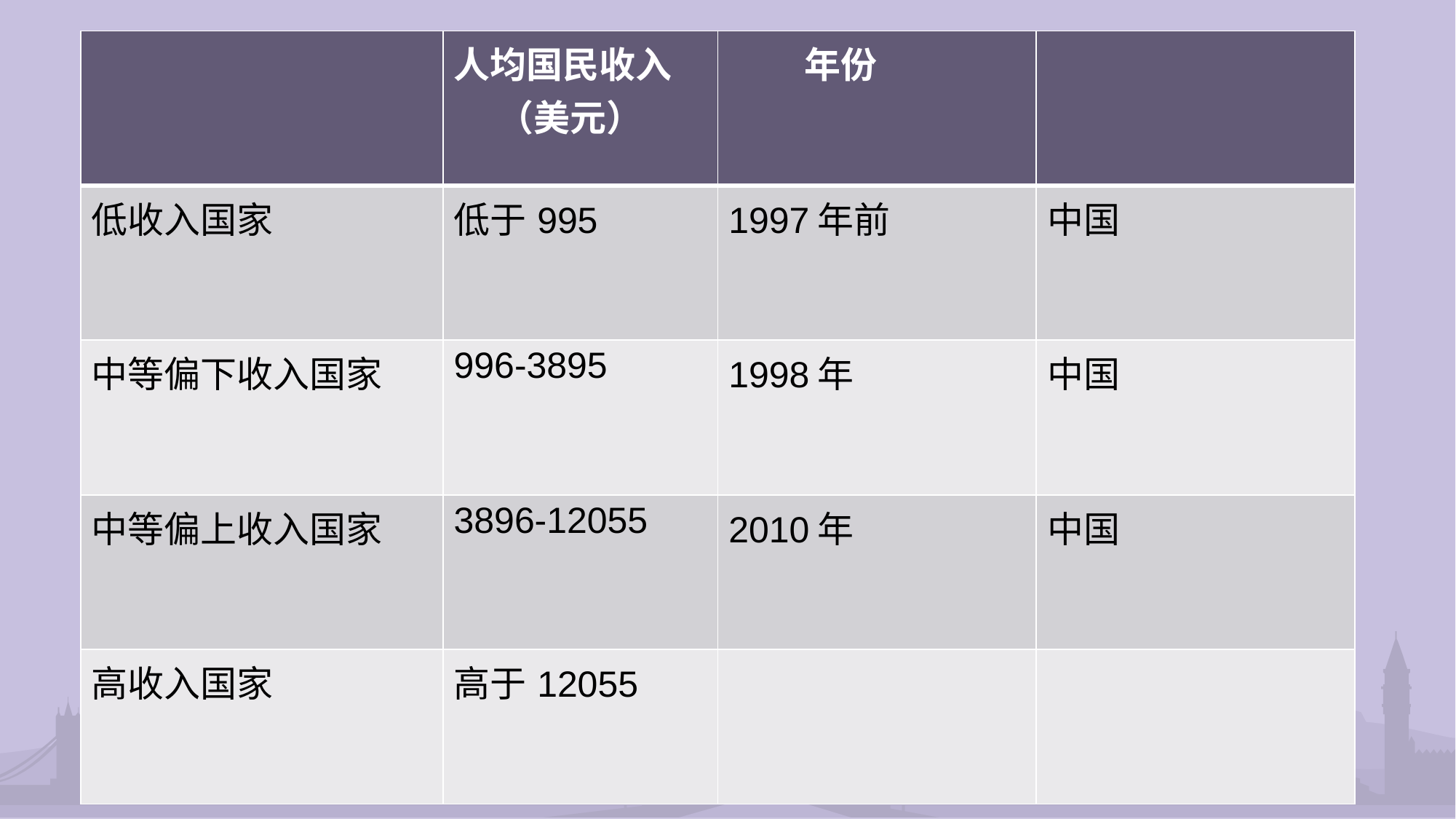

|  | 人均国民收入 （美元） | 年份 |  |
| --- | --- | --- | --- |
| 低收入国家 | 低于995 | 1997年前 | 中国 |
| 中等偏下收入国家 | 996-3895 | 1998年 | 中国 |
| 中等偏上收入国家 | 3896-12055 | 2010年 | 中国 |
| 高收入国家 | 高于12055 |  |  |